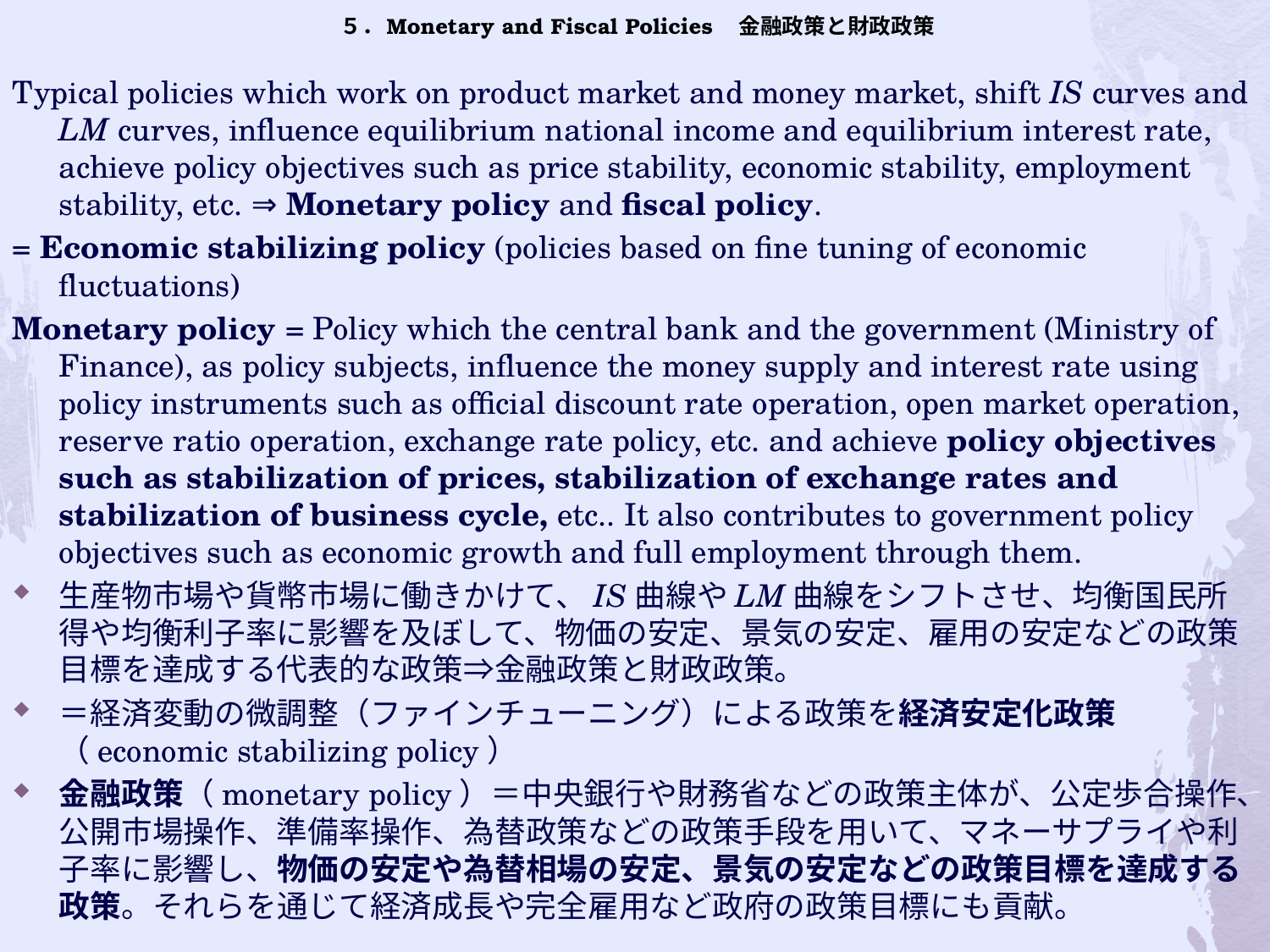

# ５．Monetary and Fiscal Policies   金融政策と財政政策
Typical policies which work on product market and money market, shift IS curves and LM curves, influence equilibrium national income and equilibrium interest rate, achieve policy objectives such as price stability, economic stability, employment stability, etc. ⇒ Monetary policy and fiscal policy.
= Economic stabilizing policy (policies based on fine tuning of economic fluctuations)
Monetary policy = Policy which the central bank and the government (Ministry of Finance), as policy subjects, influence the money supply and interest rate using policy instruments such as official discount rate operation, open market operation, reserve ratio operation, exchange rate policy, etc. and achieve policy objectives such as stabilization of prices, stabilization of exchange rates and stabilization of business cycle, etc.. It also contributes to government policy objectives such as economic growth and full employment through them.
生産物市場や貨幣市場に働きかけて、IS曲線やLM曲線をシフトさせ、均衡国民所得や均衡利子率に影響を及ぼして、物価の安定、景気の安定、雇用の安定などの政策目標を達成する代表的な政策⇒金融政策と財政政策。
＝経済変動の微調整（ファインチューニング）による政策を経済安定化政策（economic stabilizing policy）
金融政策（monetary policy）＝中央銀行や財務省などの政策主体が、公定歩合操作、公開市場操作、準備率操作、為替政策などの政策手段を用いて、マネーサプライや利子率に影響し、物価の安定や為替相場の安定、景気の安定などの政策目標を達成する政策。それらを通じて経済成長や完全雇用など政府の政策目標にも貢献。